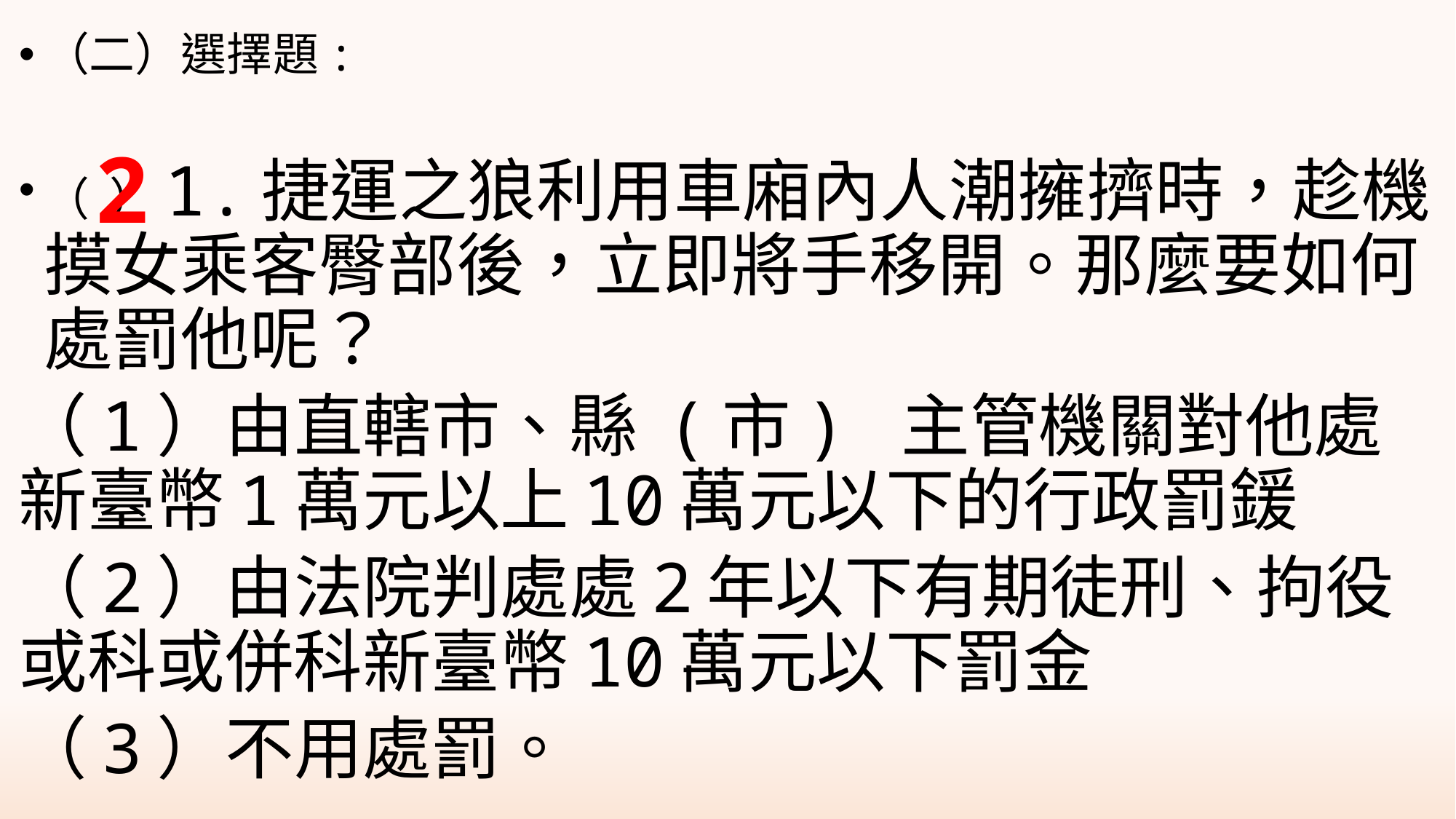

（二）選擇題:

（  ）1.捷運之狼利用車廂內人潮擁擠時，趁機摸女乘客臀部後，立即將手移開。那麼要如何處罰他呢？
（1）由直轄市、縣 (市) 主管機關對他處新臺幣1萬元以上10萬元以下的行政罰鍰
（2）由法院判處處2年以下有期徒刑、拘役或科或併科新臺幣10萬元以下罰金
（3）不用處罰。
2